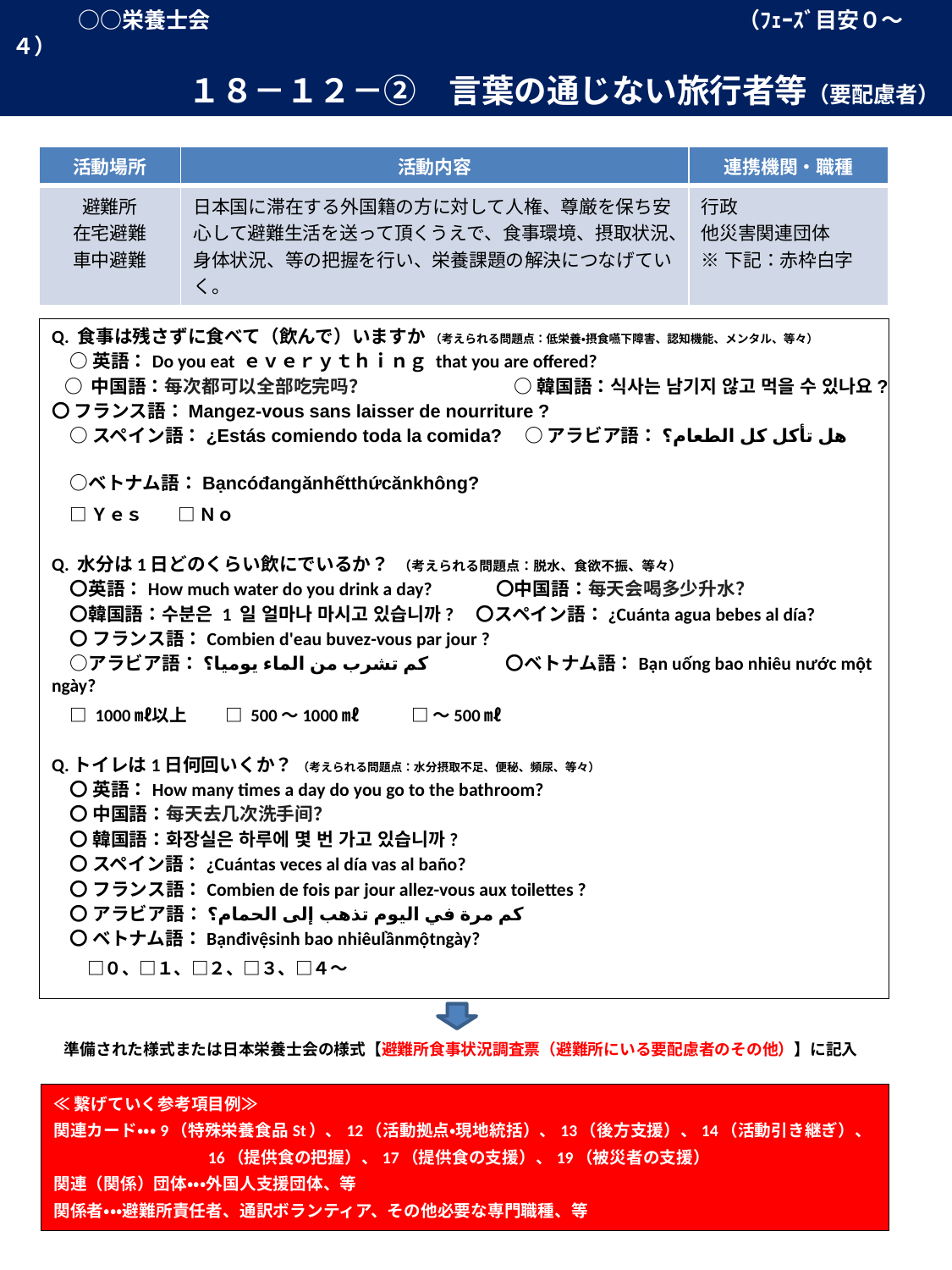

○○栄養士会　　　　　　　　　　　　　　　　　　　　　　　　（ﾌｪｰｽﾞ目安０～４）

１８－１２－②　言葉の通じない旅行者等（要配慮者）
| 活動場所 | 活動内容 | 連携機関・職種 |
| --- | --- | --- |
| 避難所 在宅避難 車中避難 | 日本国に滞在する外国籍の方に対して人権、尊厳を保ち安心して避難生活を送って頂くうえで、食事環境、摂取状況、身体状況、等の把握を行い、栄養課題の解決につなげていく。 | 行政 他災害関連団体 ※下記：赤枠白字 |
# 個別調査時・・・該当する□に☑して下さい。
Q. 食事は残さずに食べて（飲んで）いますか （考えられる問題点：低栄養・摂食嚥下障害、認知機能、メンタル、等々）
　○ 英語：Do you eat ｅｖｅｒｙｔｈｉｎｇ that you are offered?
   ○ 中国語：每次都可以全部吃完吗？　　　　　　　　○ 韓国語：식사는 남기지 않고 먹을 수 있나요?
〇 フランス語：Mangez-vous sans laisser de nourriture ?
　○ スペイン語：¿Estás comiendo toda la comida?　○ アラビア語：هل تأكل كل الطعام؟
　○ベトナム語：Bạncóđangănhếtthứcănkhông?

　□ Ｙｅｓ　　□ Ｎｏ

Q. 水分は1日どのくらい飲にでいるか？  （考えられる問題点：脱水、食欲不振、等々）
　〇英語：How much water do you drink a day?　　　 〇中国語：每天会喝多少升水？
　〇韓国語：수분은 1 일 얼마나 마시고 있습니까?　〇スペイン語：¿Cuánta agua bebes al día?
　〇 フランス語：Combien d'eau buvez-vous par jour ?
　○アラビア語：كم تشرب من الماء يوميا؟　　　　〇ベトナム語：Bạn uống bao nhiêu nước một ngày?

　□ 1000㎖以上　　 □ 500～1000㎖　　　□ ～500㎖

Q.トイレは1日何回いくか？ （考えられる問題点：水分摂取不足、便秘、頻尿、等々）
　〇 英語：How many times a day do you go to the bathroom?
　〇 中国語：每天去几次洗手间？
　〇 韓国語：화장실은 하루에 몇 번 가고 있습니까?
　〇 スペイン語：¿Cuántas veces al día vas al baño?
　〇 フランス語：Combien de fois par jour allez-vous aux toilettes ?
　〇 アラビア語：كم مرة في اليوم تذهب إلى الحمام؟
　〇 ベトナム語：Bạnđivệsinh bao nhiêulầnmộtngày?

　　□０、□１、□２、□３、□４～

準備された様式または日本栄養士会の様式【避難所食事状況調査票（避難所にいる要配慮者のその他）】に記入
≪繋げていく参考項目例≫
関連カード・・・9（特殊栄養食品St）、12（活動拠点・現地統括）、13（後方支援）、14（活動引き継ぎ）、
　　　　　　　　　16（提供食の把握）、17（提供食の支援）、19（被災者の支援）
関連（関係）団体・・・外国人支援団体、等
関係者・・・避難所責任者、通訳ボランティア、その他必要な専門職種、等